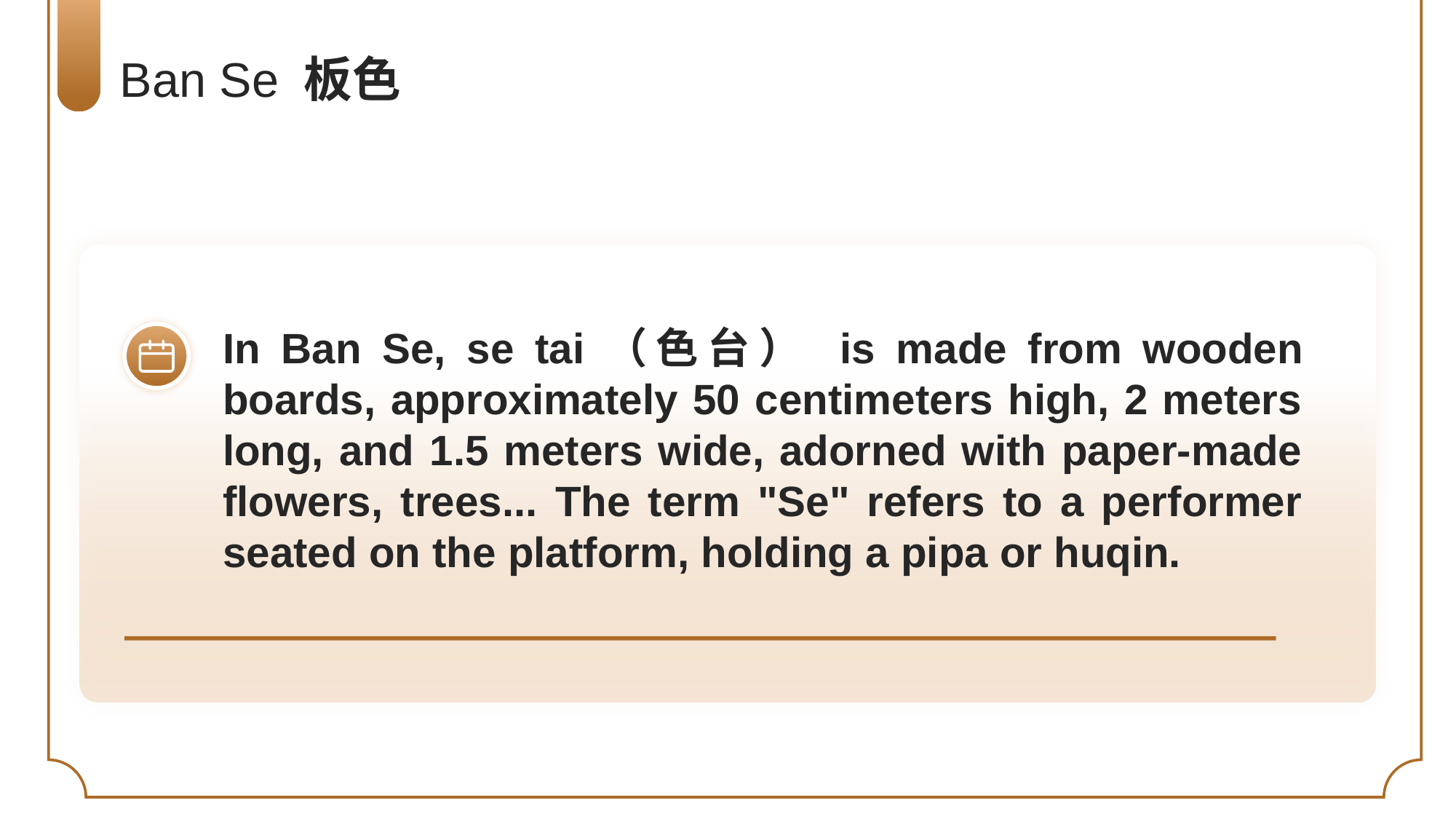

Ban Se 板色

In Ban Se, se tai（色台） is made from wooden boards, approximately 50 centimeters high, 2 meters long, and 1.5 meters wide, adorned with paper-made flowers, trees... The term "Se" refers to a performer seated on the platform, holding a pipa or huqin.